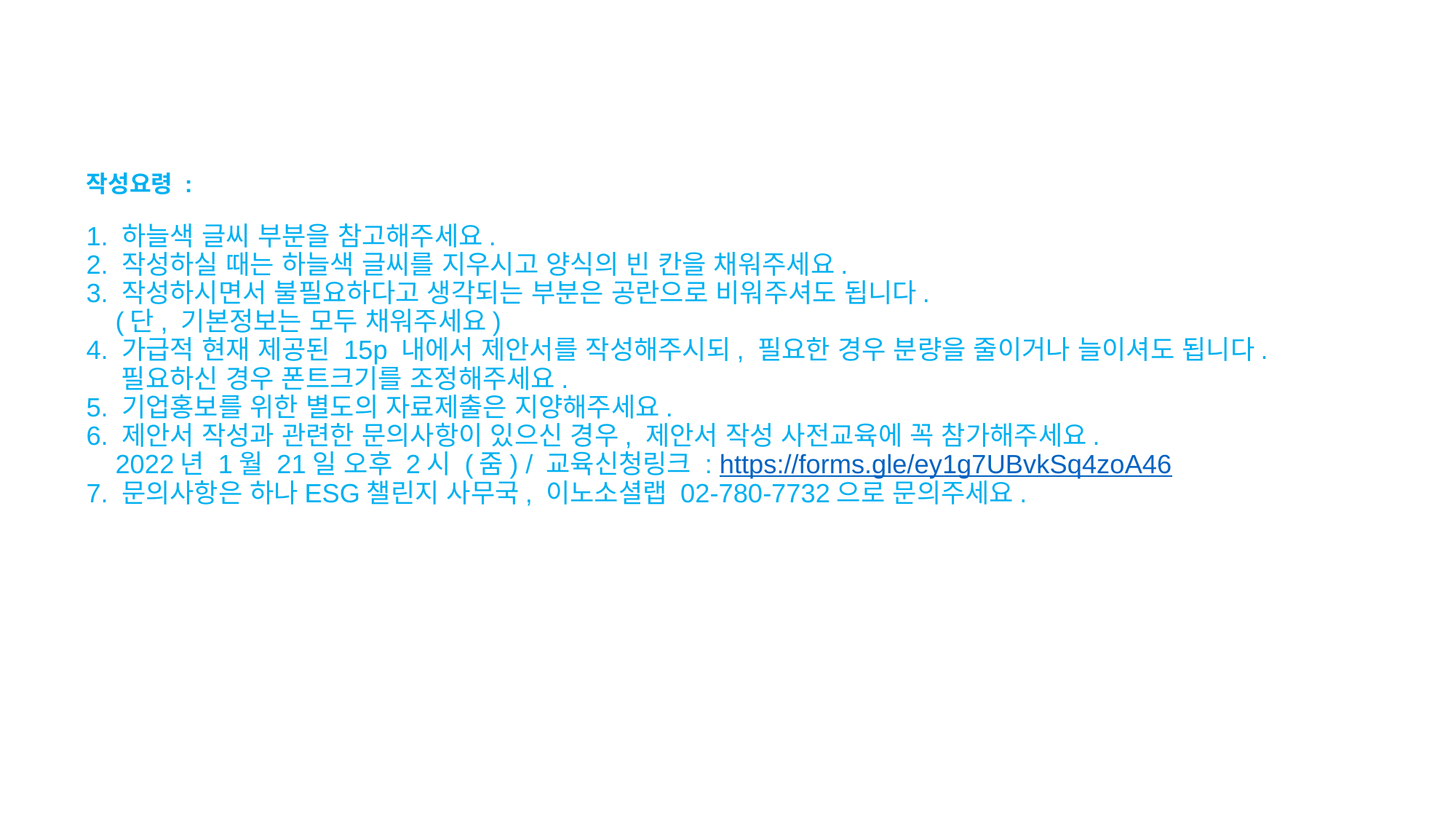

# 작성요령 : 1. 하늘색 글씨 부분을 참고해주세요. 2. 작성하실 때는 하늘색 글씨를 지우시고 양식의 빈 칸을 채워주세요. 3. 작성하시면서 불필요하다고 생각되는 부분은 공란으로 비워주셔도 됩니다. (단, 기본정보는 모두 채워주세요) 4. 가급적 현재 제공된 15p 내에서 제안서를 작성해주시되, 필요한 경우 분량을 줄이거나 늘이셔도 됩니다. 필요하신 경우 폰트크기를 조정해주세요. 5. 기업홍보를 위한 별도의 자료제출은 지양해주세요. 6. 제안서 작성과 관련한 문의사항이 있으신 경우, 제안서 작성 사전교육에 꼭 참가해주세요. 2022년 1월 21일 오후 2시 (줌) / 교육신청링크 : https://forms.gle/ey1g7UBvkSq4zoA46 7. 문의사항은 하나ESG챌린지 사무국, 이노소셜랩 02-780-7732으로 문의주세요.